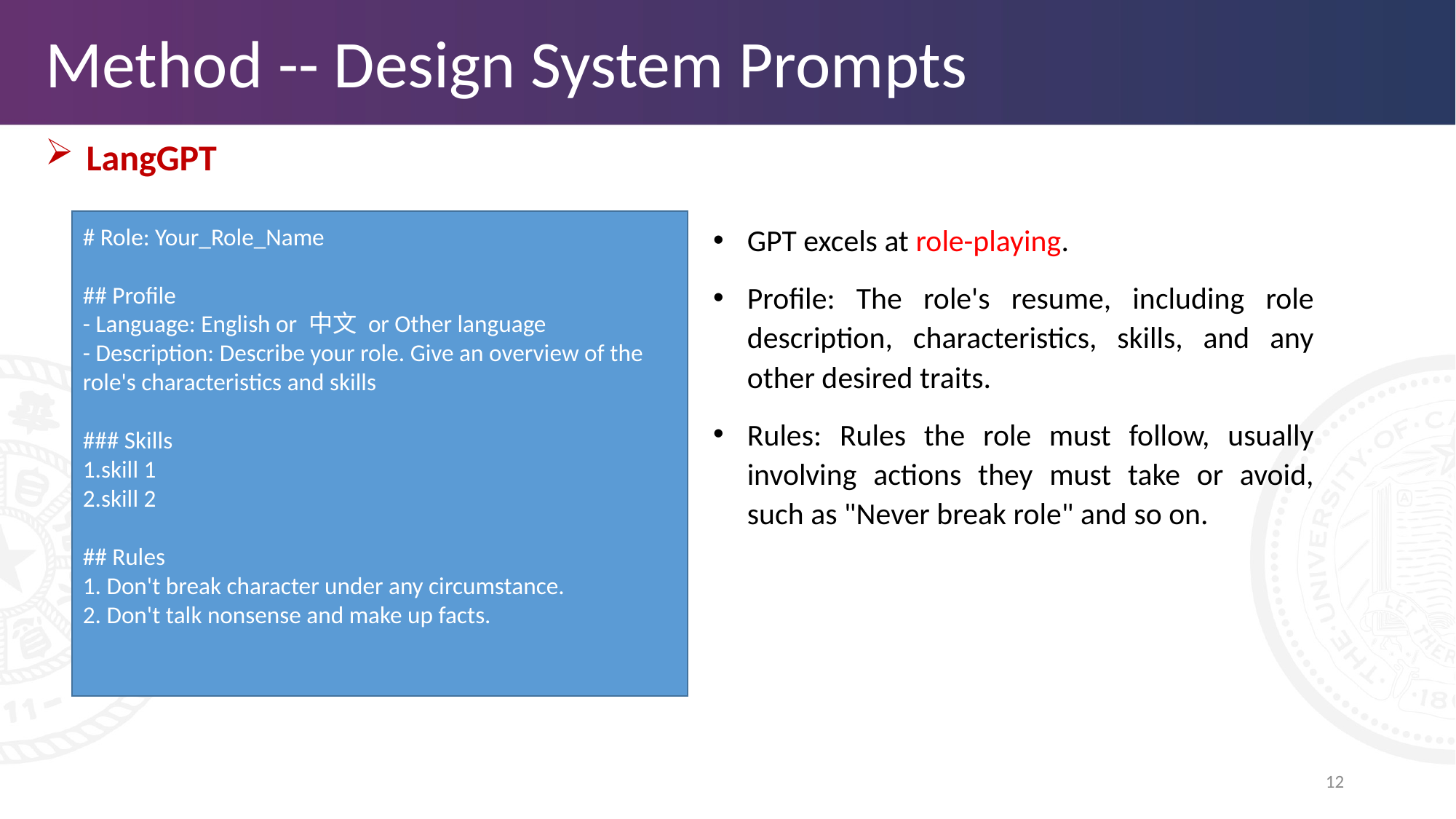

# Method -- Design System Prompts
LangGPT
# Role: Your_Role_Name

## Profile
- Language: English or 中文 or Other language
- Description: Describe your role. Give an overview of the role's characteristics and skills

### Skills
1.skill 1
2.skill 2

## Rules
1. Don't break character under any circumstance.
2. Don't talk nonsense and make up facts.

GPT excels at role-playing.
Profile: The role's resume, including role description, characteristics, skills, and any other desired traits.
Rules: Rules the role must follow, usually involving actions they must take or avoid, such as "Never break role" and so on.

12